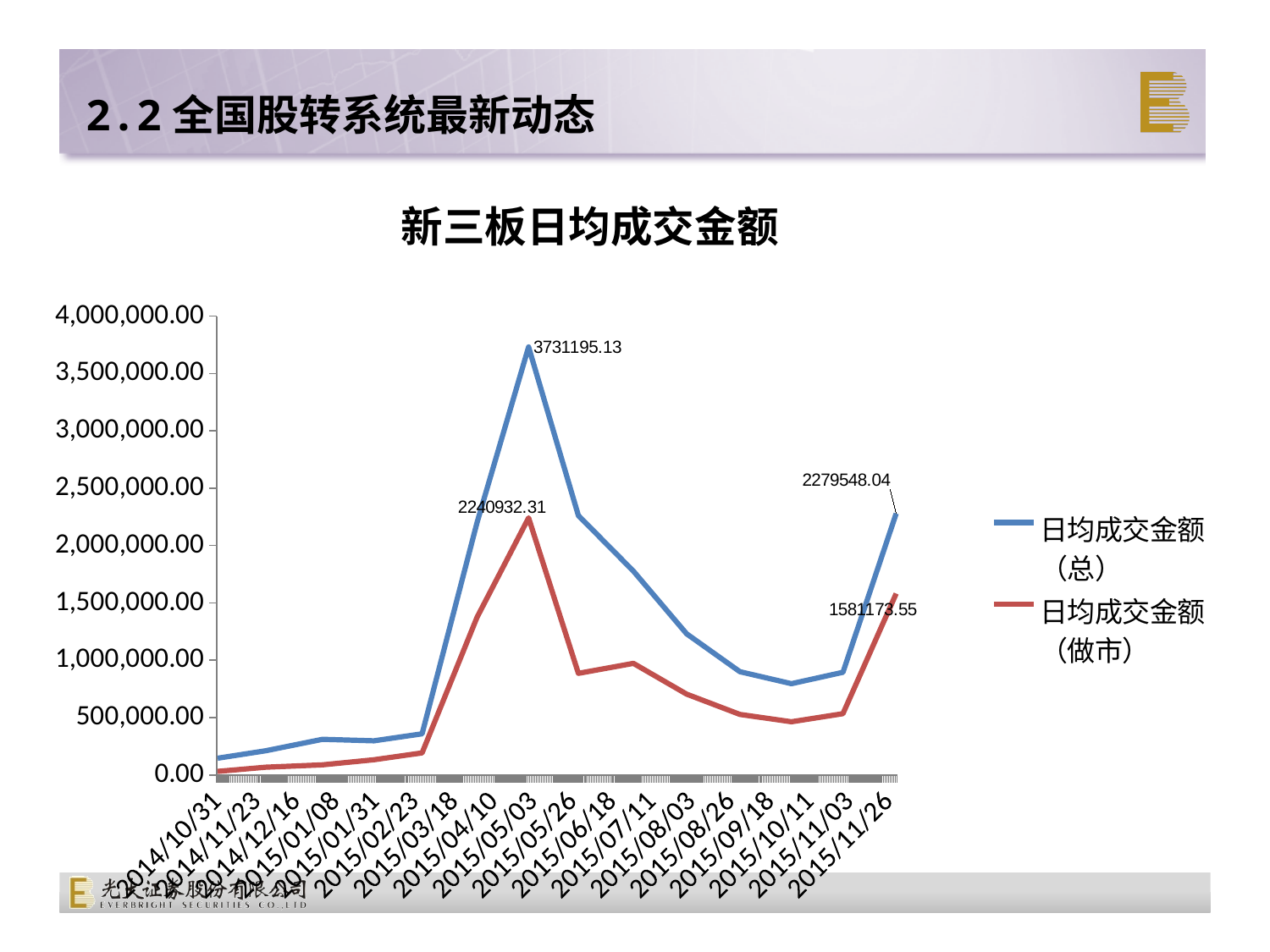

# 2.2全国股转系统最新动态

### Chart

| Category | 日均成交金额（总） | 日均成交金额（做市） |
|---|---|---|
| 42338 | 2279548.04 | 1581173.55 |
| 42307 | 894696.88 | 534016.62 |
| 42277 | 795078.59 | 463342.94 |
| 42247 | 899833.14 | 527243.779999999 |
| 42216 | 1230017.29 | 704267.56 |
| 42185 | 1776801.11 | 972444.42 |
| 42153 | 2261162.99 | 885280.05 |
| 42124 | 3731195.13 | 2240932.31 |
| 42094 | 2200168.62 | 1374308.69 |
| 42062 | 358230.43 | 191888.6 |
| 42034 | 297292.47 | 132122.87 |
| 42004 | 310480.11 | 87736.29 |
| 41971 | 210836.09 | 67180.48 |
| 41943 | 145687.82 | 30518.15 |